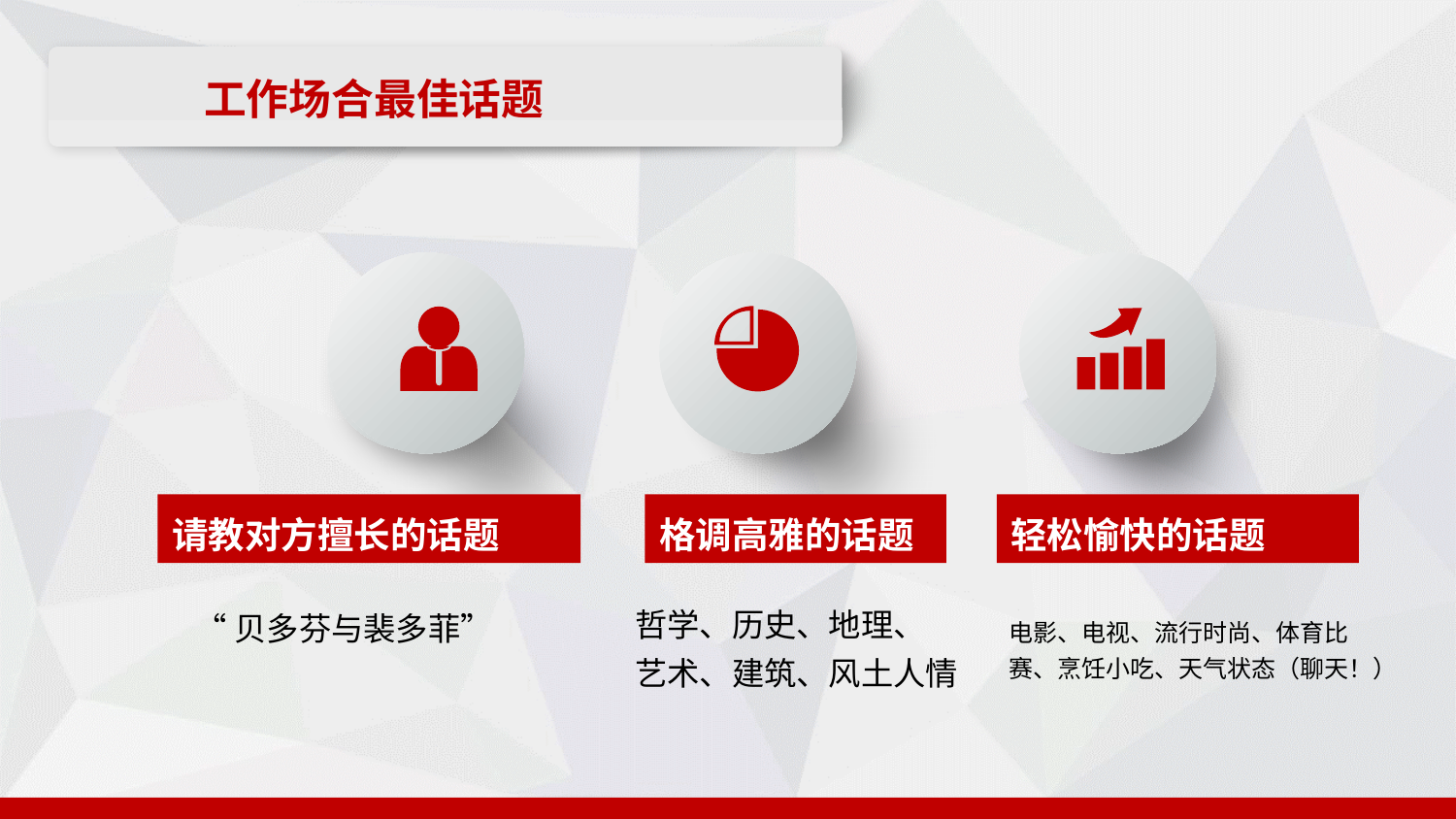

工作场合最佳话题

请教对方擅长的话题
格调高雅的话题
轻松愉快的话题
哲学、历史、地理、
艺术、建筑、风土人情
“贝多芬与裴多菲”
电影、电视、流行时尚、体育比
赛、烹饪小吃、天气状态（聊天！）